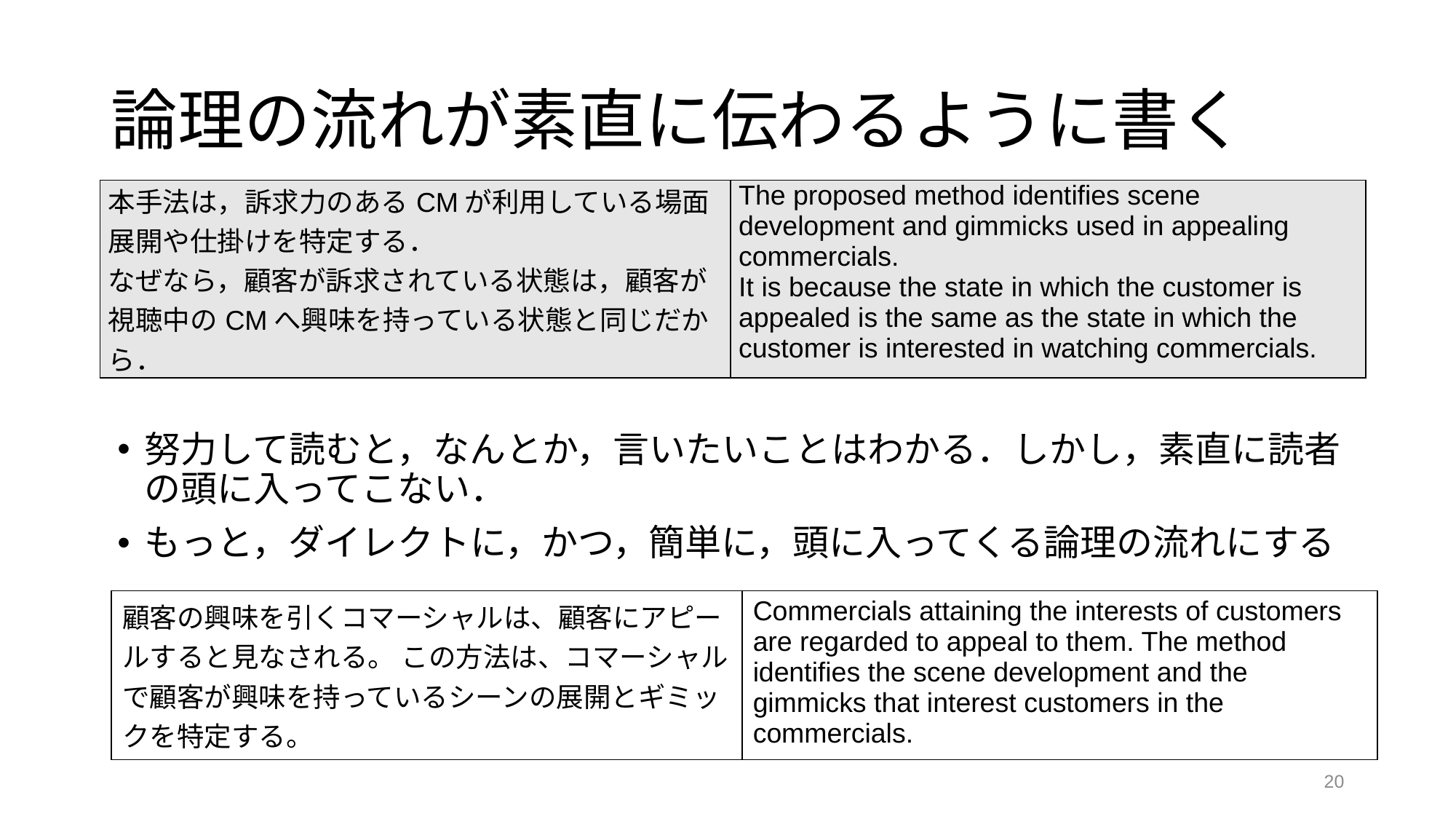

# 論理の流れが素直に伝わるように書く
| 本手法は，訴求力のあるCMが利用している場面展開や仕掛けを特定する． なぜなら，顧客が訴求されている状態は，顧客が視聴中のCMへ興味を持っている状態と同じだから． | The proposed method identifies scene development and gimmicks used in appealing commercials.  It is because the state in which the customer is appealed is the same as the state in which the customer is interested in watching commercials. |
| --- | --- |
努力して読むと，なんとか，言いたいことはわかる．しかし，素直に読者の頭に入ってこない．
もっと，ダイレクトに，かつ，簡単に，頭に入ってくる論理の流れにする
| 顧客の興味を引くコマーシャルは、顧客にアピールすると見なされる。 この方法は、コマーシャルで顧客が興味を持っているシーンの展開とギミックを特定する。 | Commercials attaining the interests of customers are regarded to appeal to them. The method identifies the scene development and the gimmicks that interest customers in the commercials. |
| --- | --- |
20